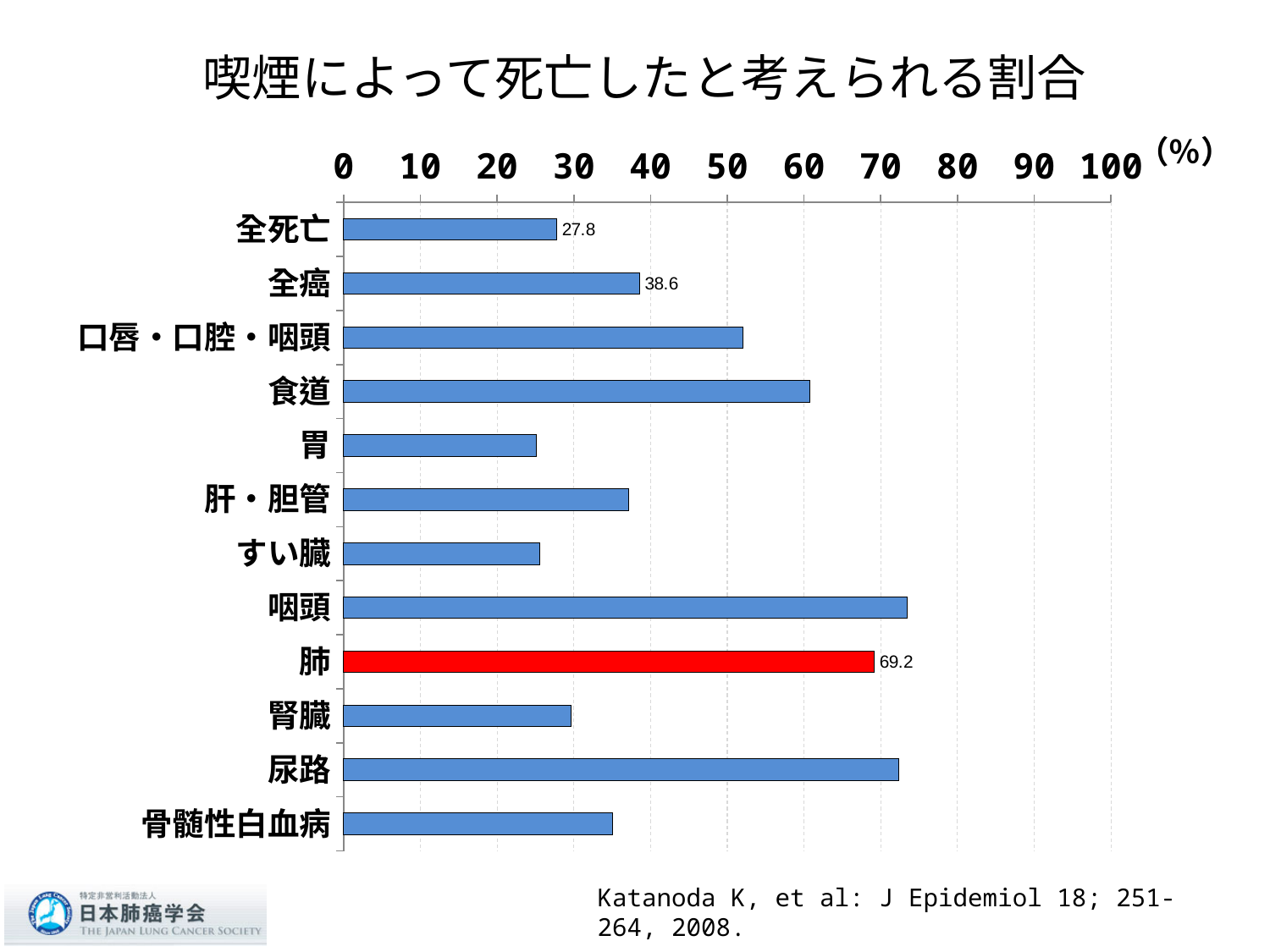

# 喫煙によって死亡したと考えられる割合

### Chart

| Category | 系列 1 |
|---|---|
| 全死亡 | 27.8 |
| 全癌 | 38.6 |
| 口唇・口腔・咽頭 | 52.0 |
| 食道 | 60.8 |
| 胃 | 25.1 |
| 肝・胆管 | 37.1 |
| すい臓 | 25.5 |
| 咽頭 | 73.4 |
| 肺 | 69.2 |
| 腎臓 | 29.6 |
| 尿路 | 72.3 |
| 骨髄性白血病 | 35.1 |
（％）
Katanoda K, et al: J Epidemiol 18; 251-264, 2008.